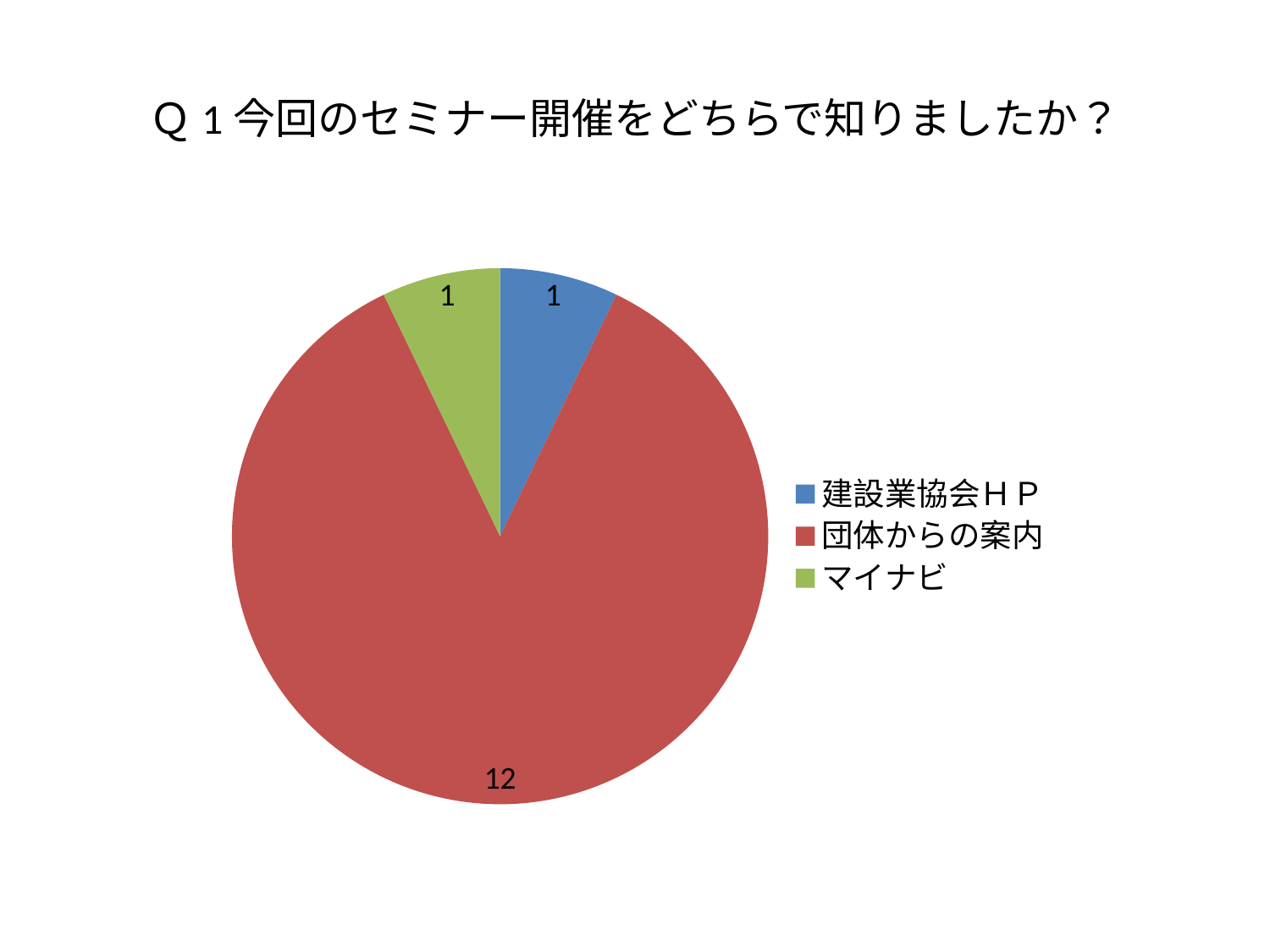

# Ｑ1今回のセミナー開催をどちらで知りましたか？

### Chart

| Category | 列1 |
|---|---|
| 建設業協会ＨＰ | 1.0 |
| 団体からの案内 | 12.0 |
| マイナビ | 1.0 |